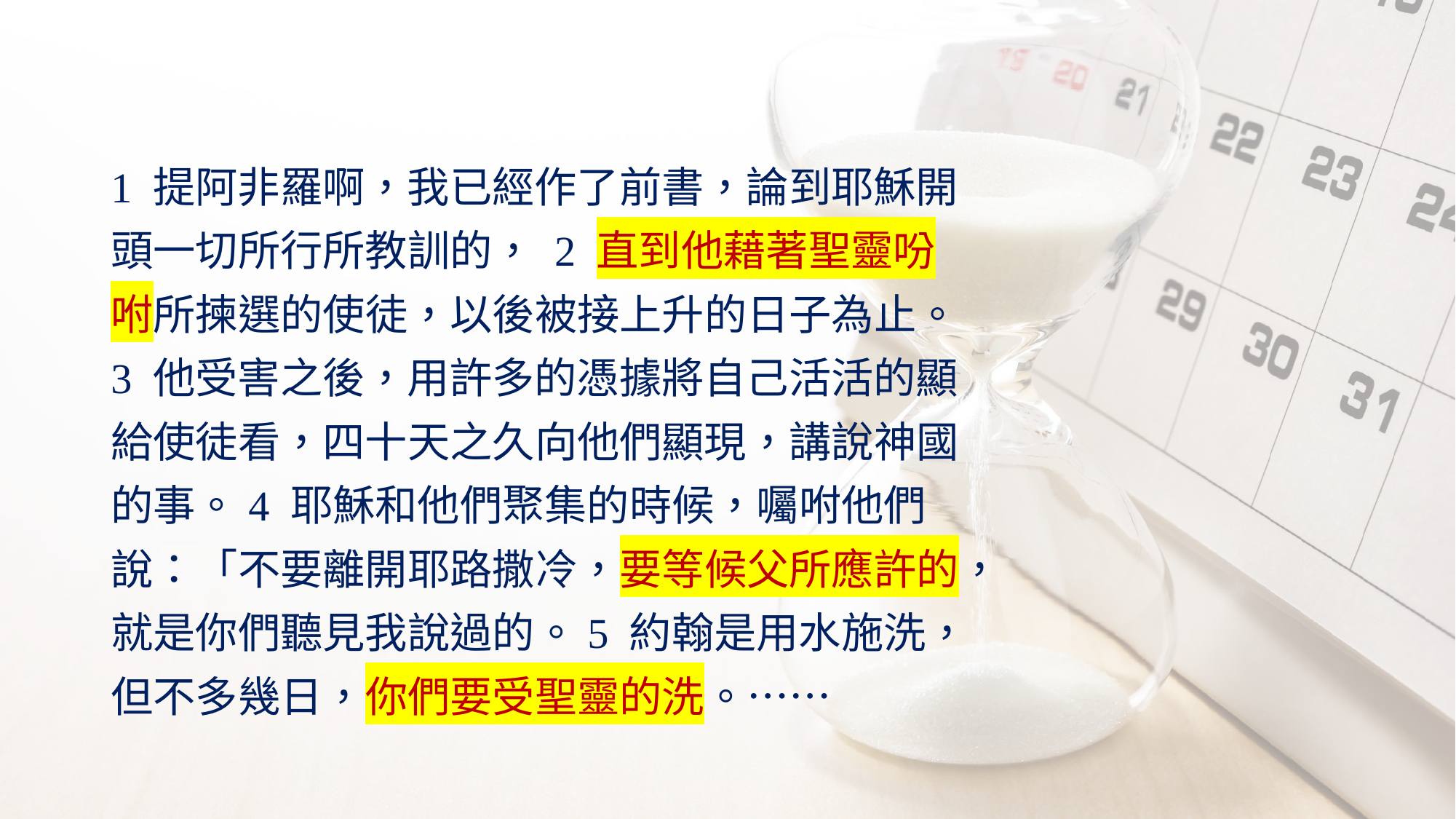

1 提阿非羅啊，我已經作了前書，論到耶穌開頭一切所行所教訓的， 2 直到他藉著聖靈吩咐所揀選的使徒，以後被接上升的日子為止。3 他受害之後，用許多的憑據將自己活活的顯給使徒看，四十天之久向他們顯現，講說神國的事。4 耶穌和他們聚集的時候，囑咐他們說：「不要離開耶路撒冷，要等候父所應許的，就是你們聽見我說過的。5 約翰是用水施洗，但不多幾日，你們要受聖靈的洗。……